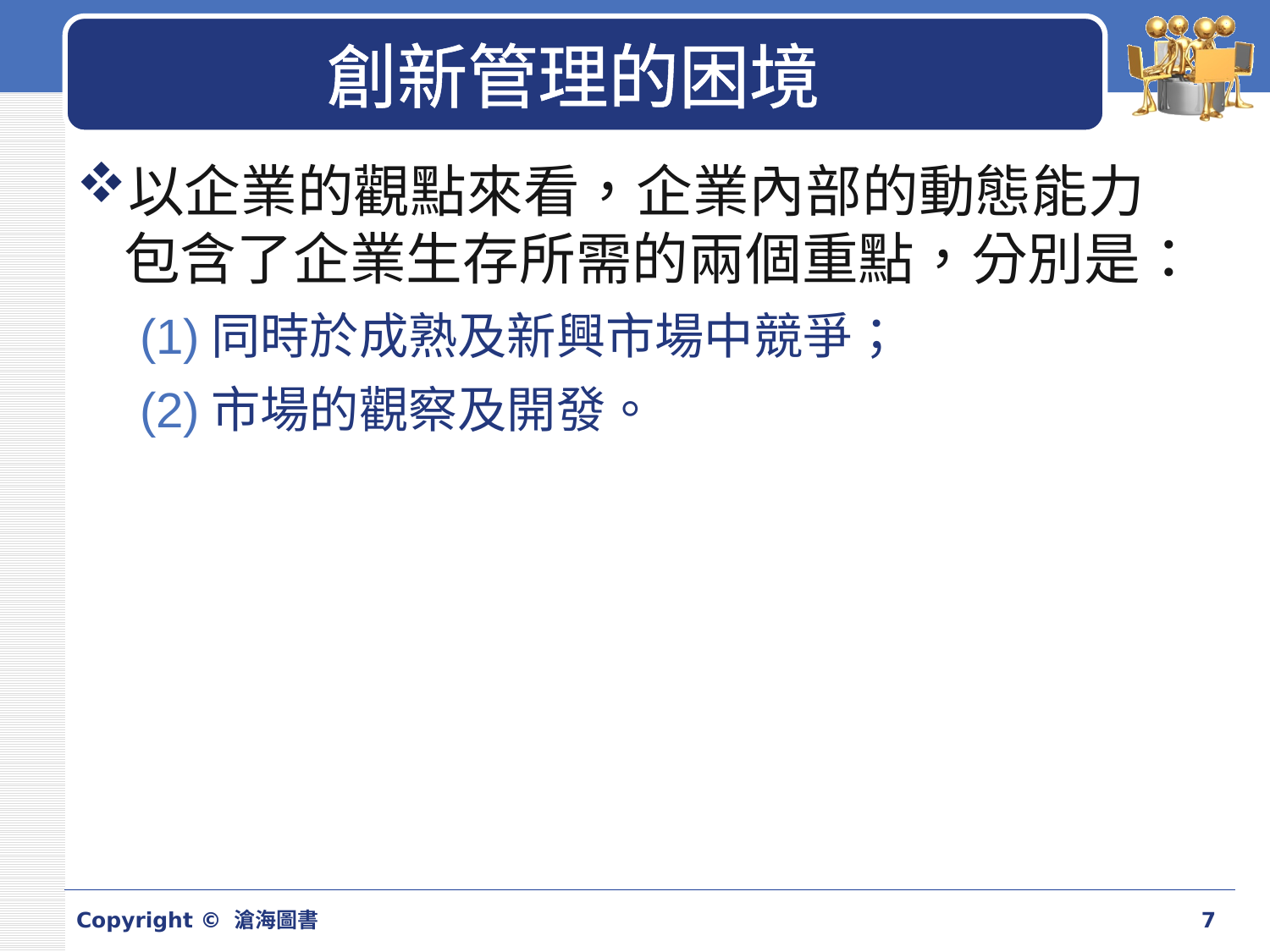

# 創新管理的困境
以企業的觀點來看，企業內部的動態能力包含了企業生存所需的兩個重點，分別是：
同時於成熟及新興市場中競爭；
市場的觀察及開發。
Copyright © 滄海圖書
7